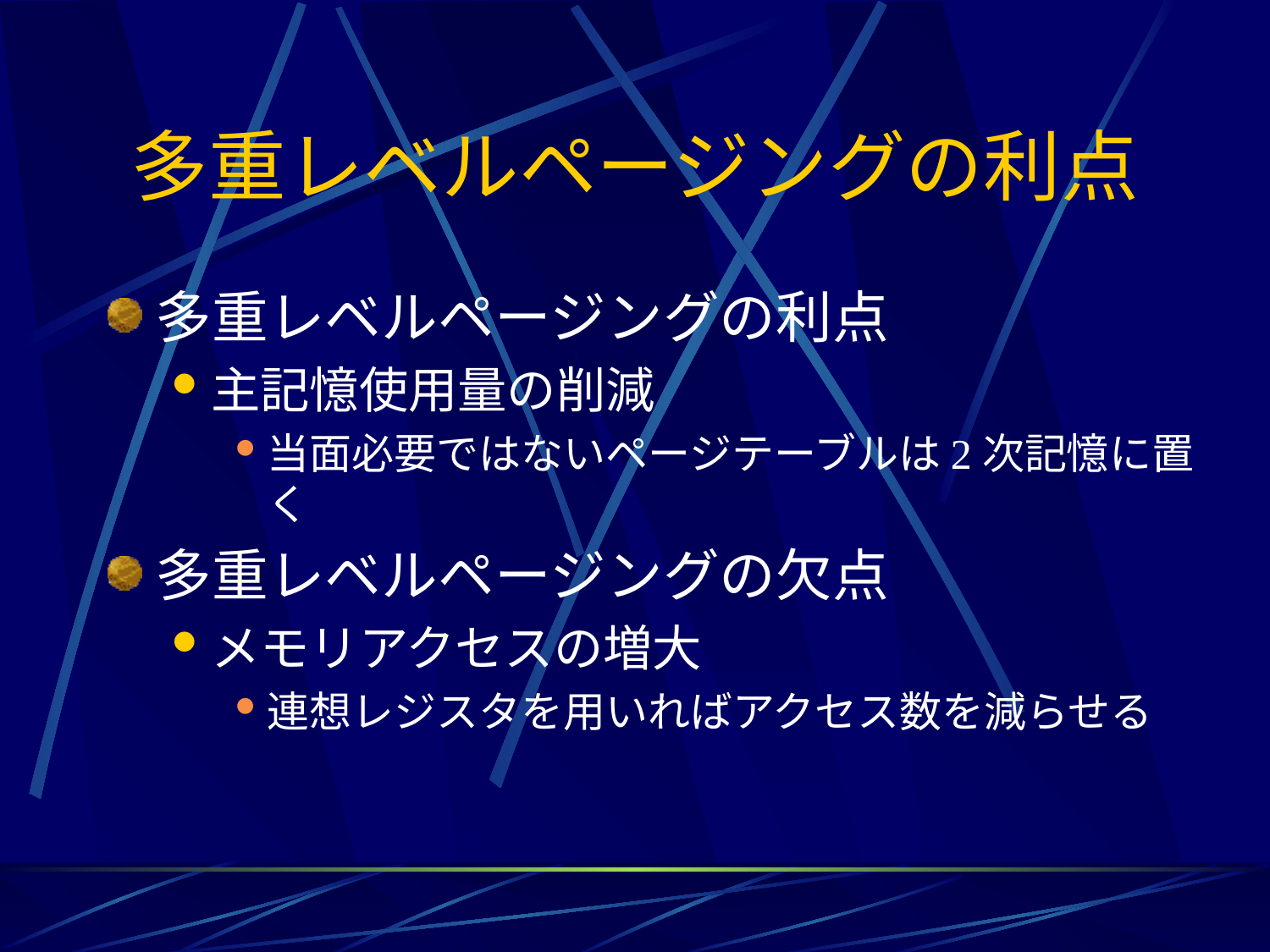

# 多重レベルページングの利点
多重レベルページングの利点
主記憶使用量の削減
当面必要ではないページテーブルは2次記憶に置く
多重レベルページングの欠点
メモリアクセスの増大
連想レジスタを用いればアクセス数を減らせる